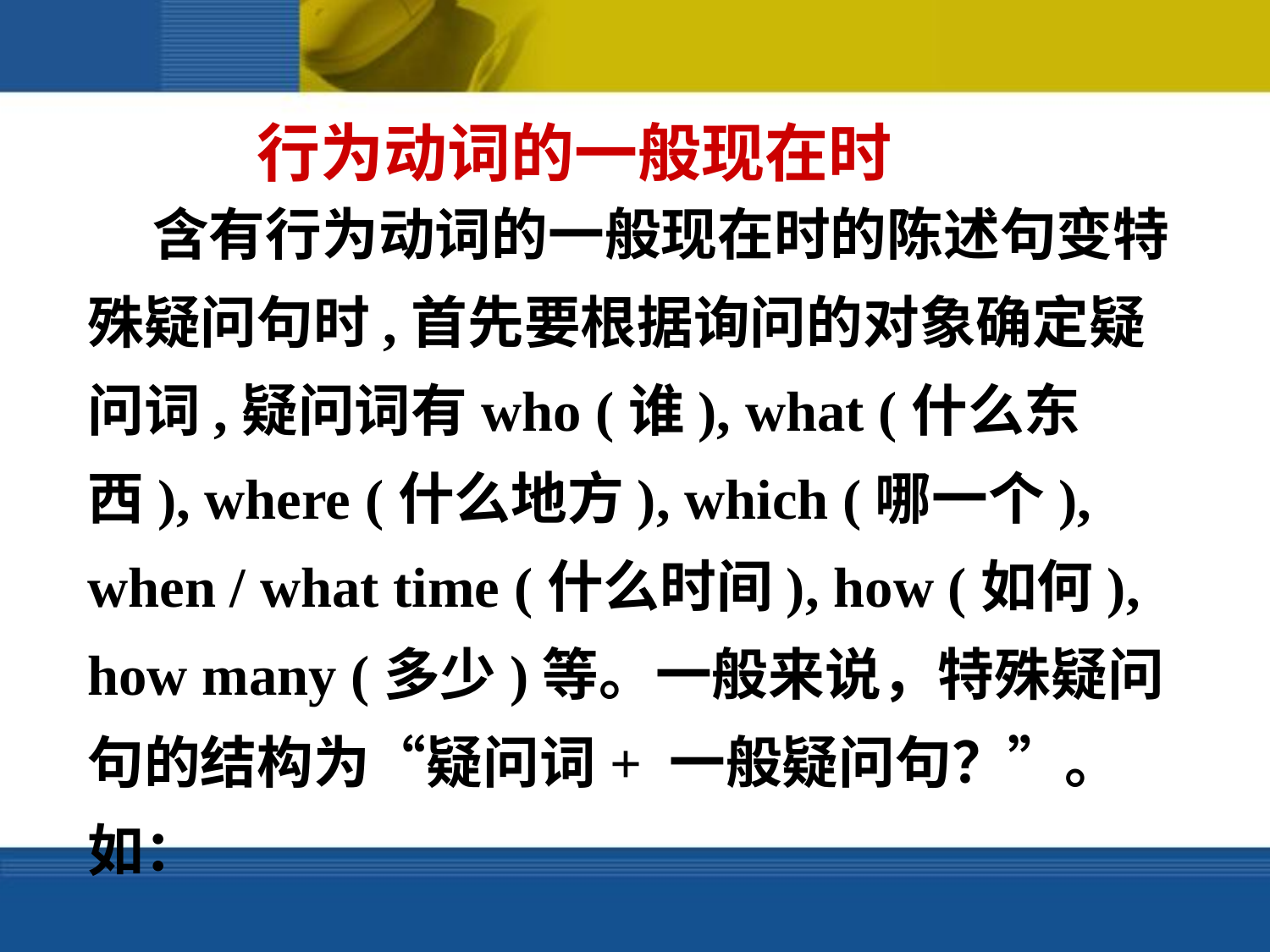

行为动词的一般现在时
    含有行为动词的一般现在时的陈述句变特殊疑问句时,首先要根据询问的对象确定疑问词,疑问词有who (谁), what (什么东西), where (什么地方), which (哪一个), when / what time (什么时间), how (如何), how many (多少)等。一般来说，特殊疑问句的结构为“疑问词+ 一般疑问句？”。如：